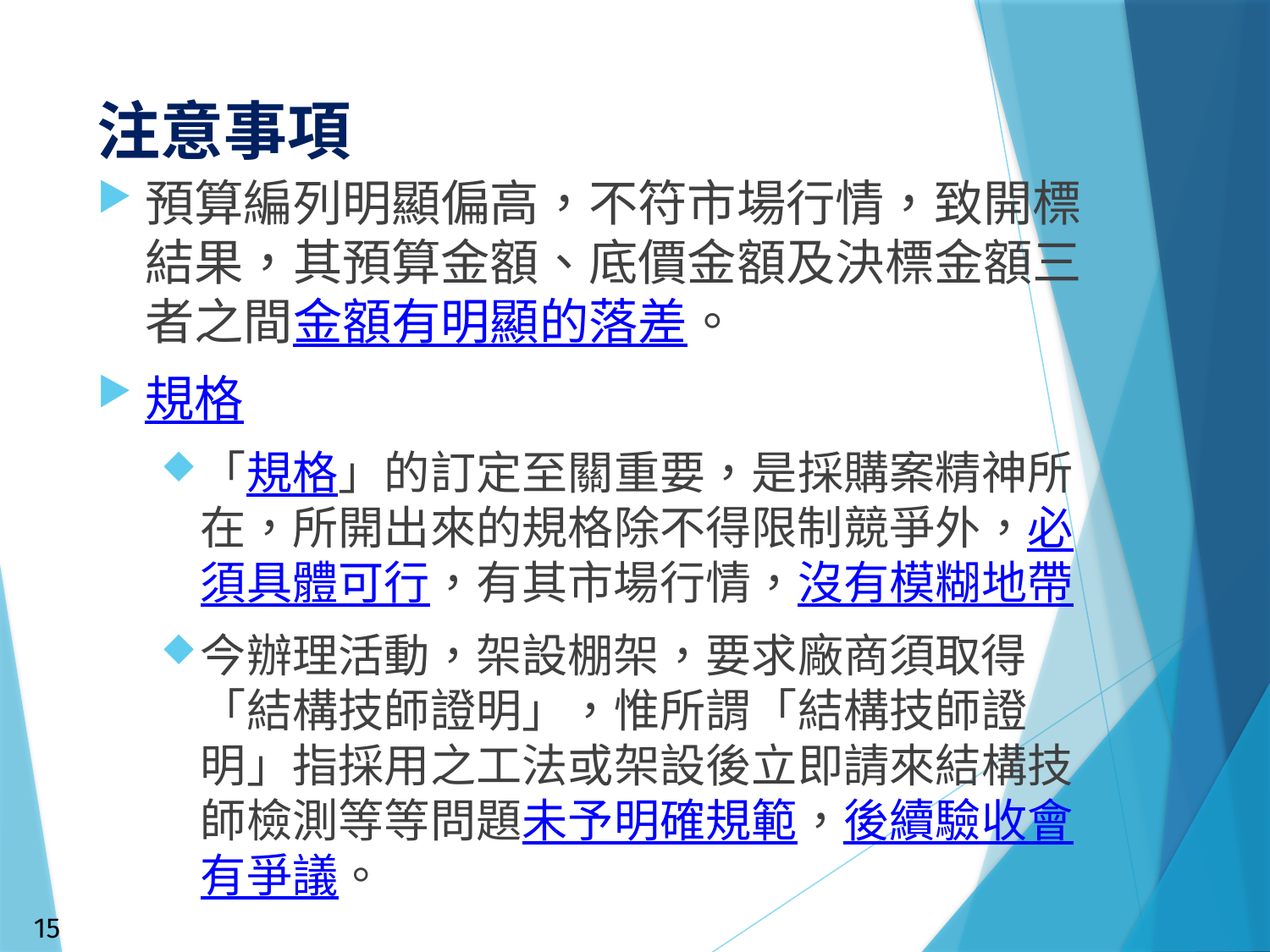

# 注意事項
預算編列明顯偏高，不符市場行情，致開標結果，其預算金額、底價金額及決標金額三者之間金額有明顯的落差。
規格
「規格」的訂定至關重要，是採購案精神所在，所開出來的規格除不得限制競爭外，必須具體可行，有其市場行情，沒有模糊地帶
今辦理活動，架設棚架，要求廠商須取得「結構技師證明」，惟所謂「結構技師證明」指採用之工法或架設後立即請來結構技師檢測等等問題未予明確規範，後續驗收會有爭議。
15